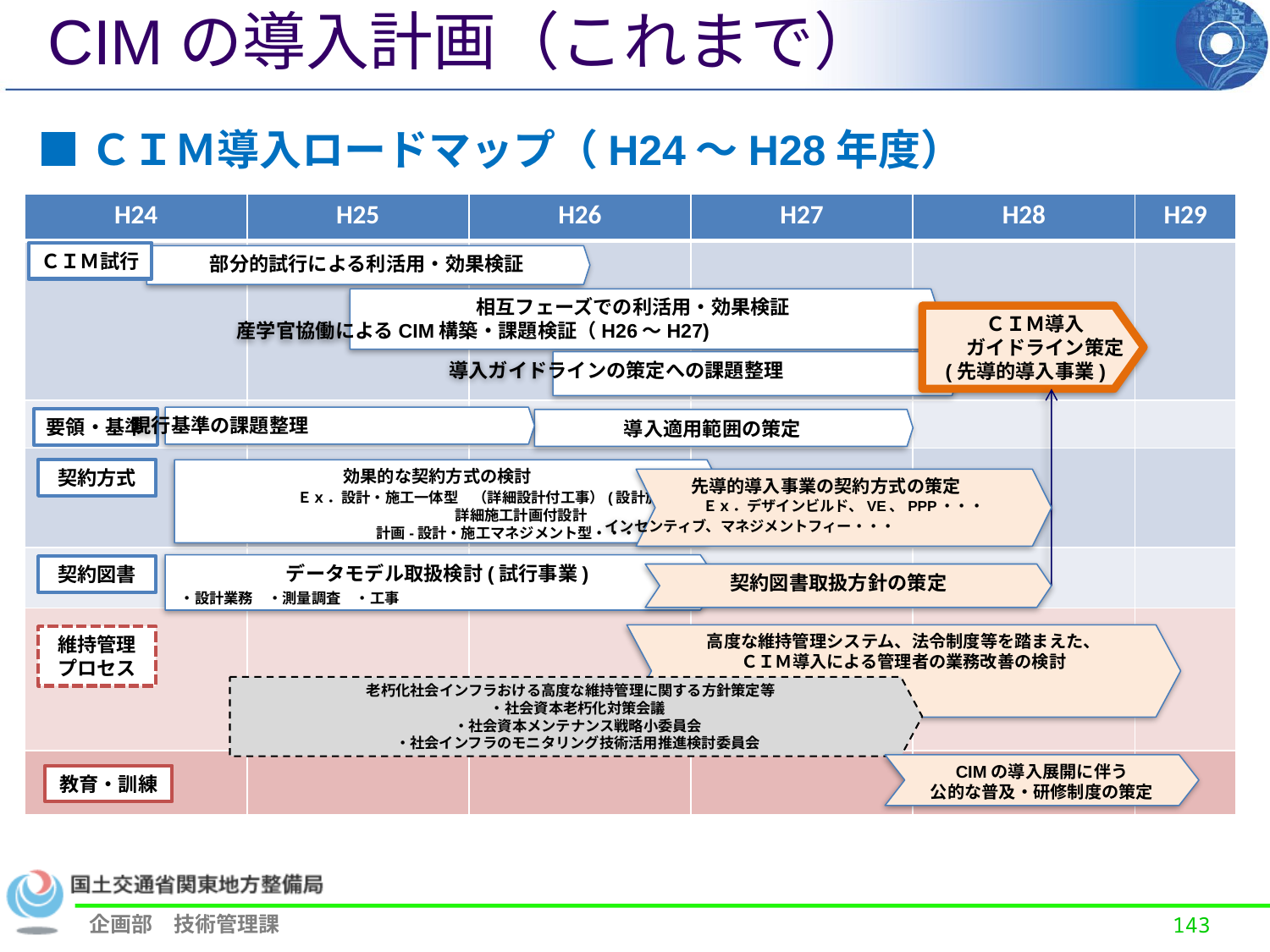

CIMの導入計画（これまで）
■ＣＩＭ導入ロードマップ（H24～H28年度）
| H24 | H25 | H26 | H27 | H28 | H29 |
| --- | --- | --- | --- | --- | --- |
|  |  |  |  |  |  |
|  |  |  |  |  |  |
|  |  |  |  |  |  |
|  |  |  |  |  |  |
|  |  |  |  |  |  |
|  |  |  |  |  |  |
ＣＩＭ試行
部分的試行による利活用・効果検証

相互フェーズでの利活用・効果検証
産学官協働によるCIM構築・課題検証（H26～H27)
　ＣＩＭ導入
　　ガイドライン策定
(先導的導入事業)

導入ガイドラインの策定への課題整理
現行基準の課題整理
要領・基準
導入適用範囲の策定
効果的な契約方式の検討

契約方式
先導的導入事業の契約方式の策定
Ｅｘ．デザインビルド、VE、PPP・・・
　　　インセンティブ、マネジメントフィー・・・
Ｅｘ．設計・施工一体型　（詳細設計付工事）(設計施工JV)
　　　詳細施工計画付設計
　　　計画-設計・施工マネジメント型・・・
データモデル取扱検討(試行事業)
　・設計業務　・測量調査　・工事
契約図書
契約図書取扱方針の策定

高度な維持管理システム、法令制度等を踏まえた、
ＣＩＭ導入による管理者の業務改善の検討

維持管理
プロセス
老朽化社会インフラおける高度な維持管理に関する方針策定等
　・社会資本老朽化対策会議
　・社会資本メンテナンス戦略小委員会
　・社会インフラのモニタリング技術活用推進検討委員会
CIMの導入展開に伴う
公的な普及・研修制度の策定
教育・訓練